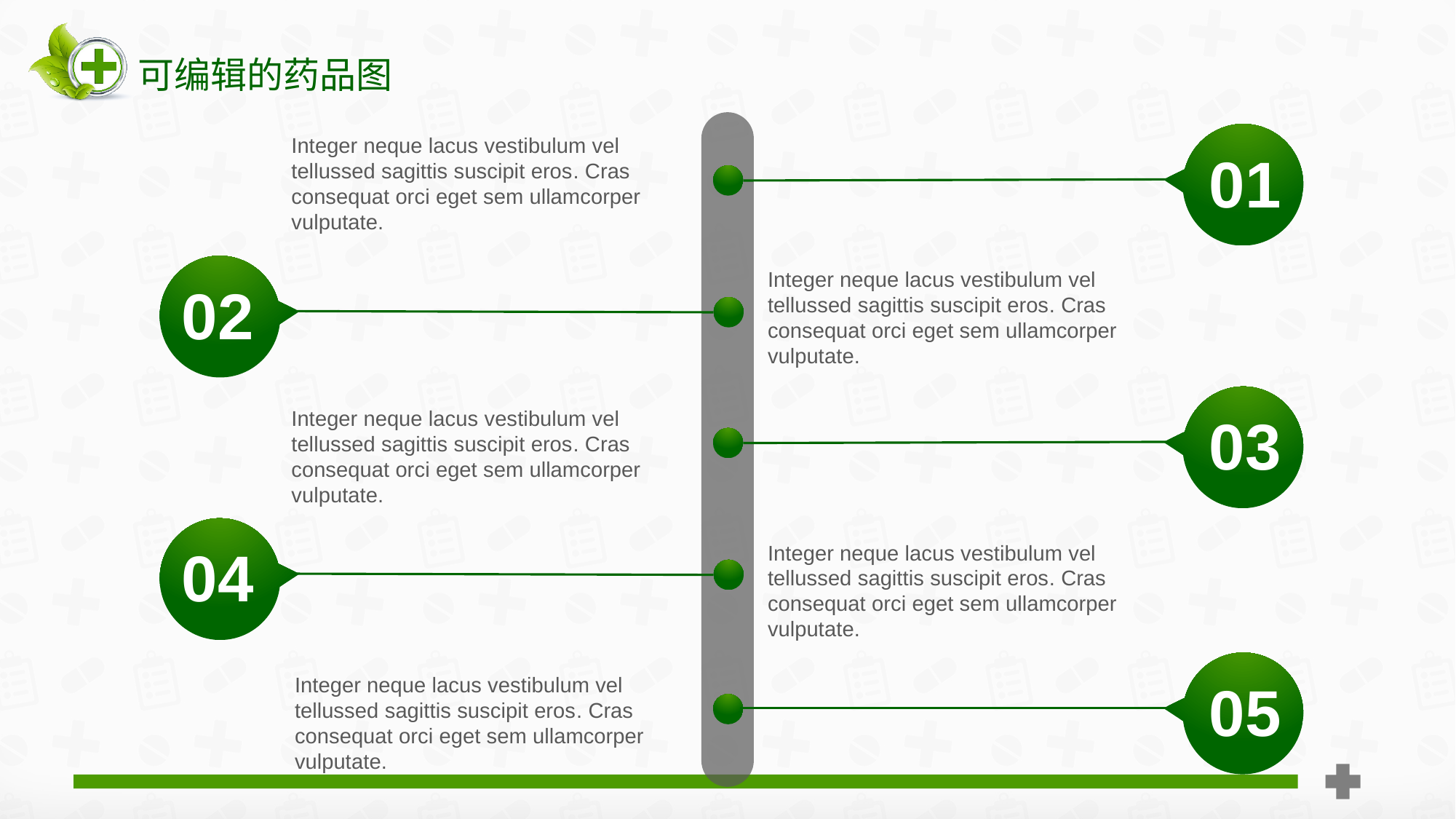

可编辑的药品图

01

Integer neque lacus vestibulum vel tellussed sagittis suscipit eros. Cras consequat orci eget sem ullamcorper vulputate.

02

Integer neque lacus vestibulum vel tellussed sagittis suscipit eros. Cras consequat orci eget sem ullamcorper vulputate.

03

Integer neque lacus vestibulum vel tellussed sagittis suscipit eros. Cras consequat orci eget sem ullamcorper vulputate.

04

Integer neque lacus vestibulum vel tellussed sagittis suscipit eros. Cras consequat orci eget sem ullamcorper vulputate.

05

Integer neque lacus vestibulum vel tellussed sagittis suscipit eros. Cras consequat orci eget sem ullamcorper vulputate.